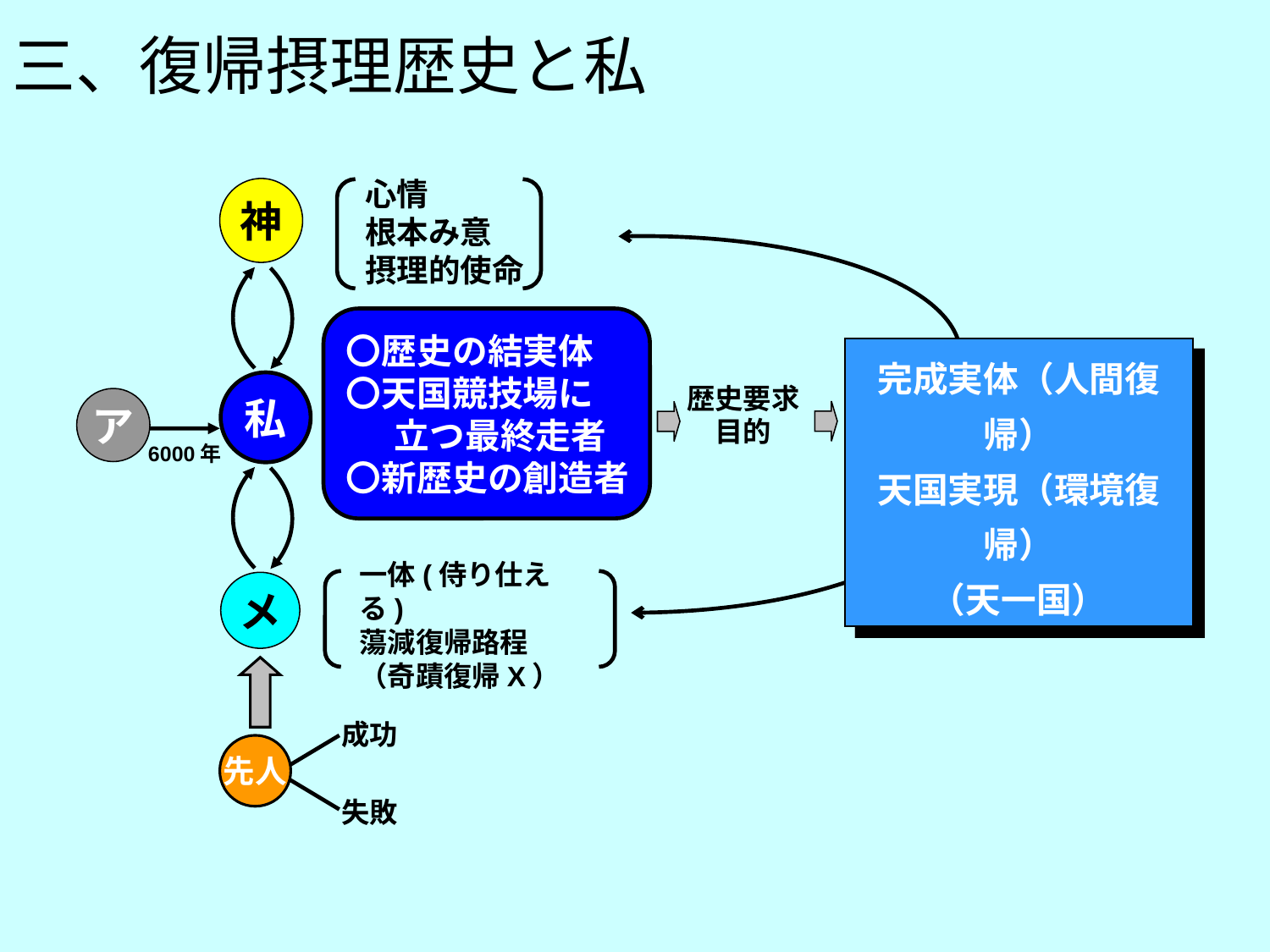

三、復帰摂理歴史と私
心情
根本み意
摂理的使命
神

〇歴史の結実体
〇天国競技場に
    立つ最終走者
〇新歴史の創造者
完成実体（人間復帰）
天国実現（環境復帰）
（天一国）
私
歴史要求
目的
ア

6000年

一体(侍り仕える)
蕩減復帰路程
（奇蹟復帰Χ）

メ

成功
先人

失敗